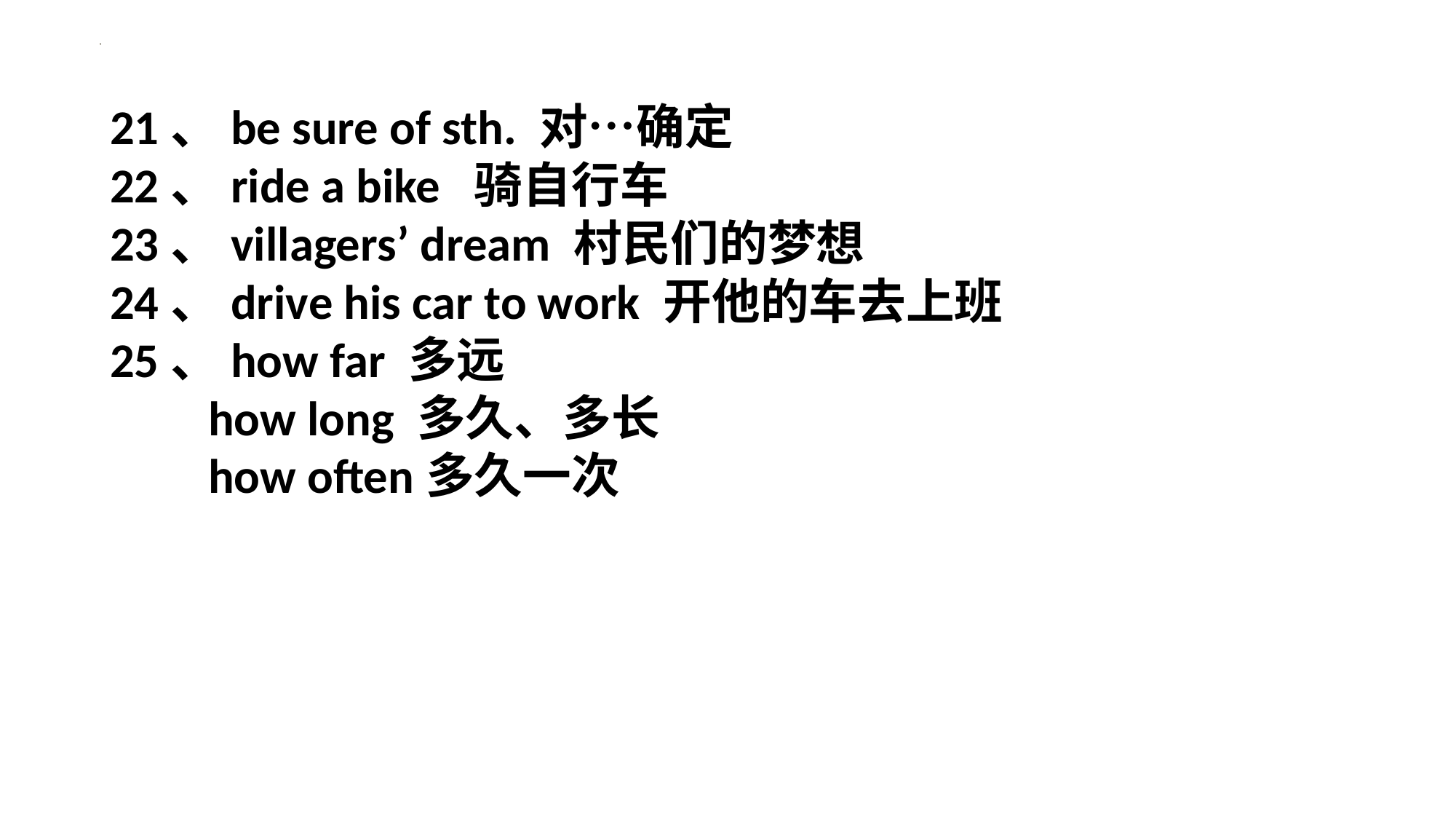

21、be sure of sth. 对…确定
22、ride a bike  骑自行车
23、villagers’ dream 村民们的梦想
24、drive his car to work 开他的车去上班
25、how far 多远
         how long 多久、多长
         how often多久一次